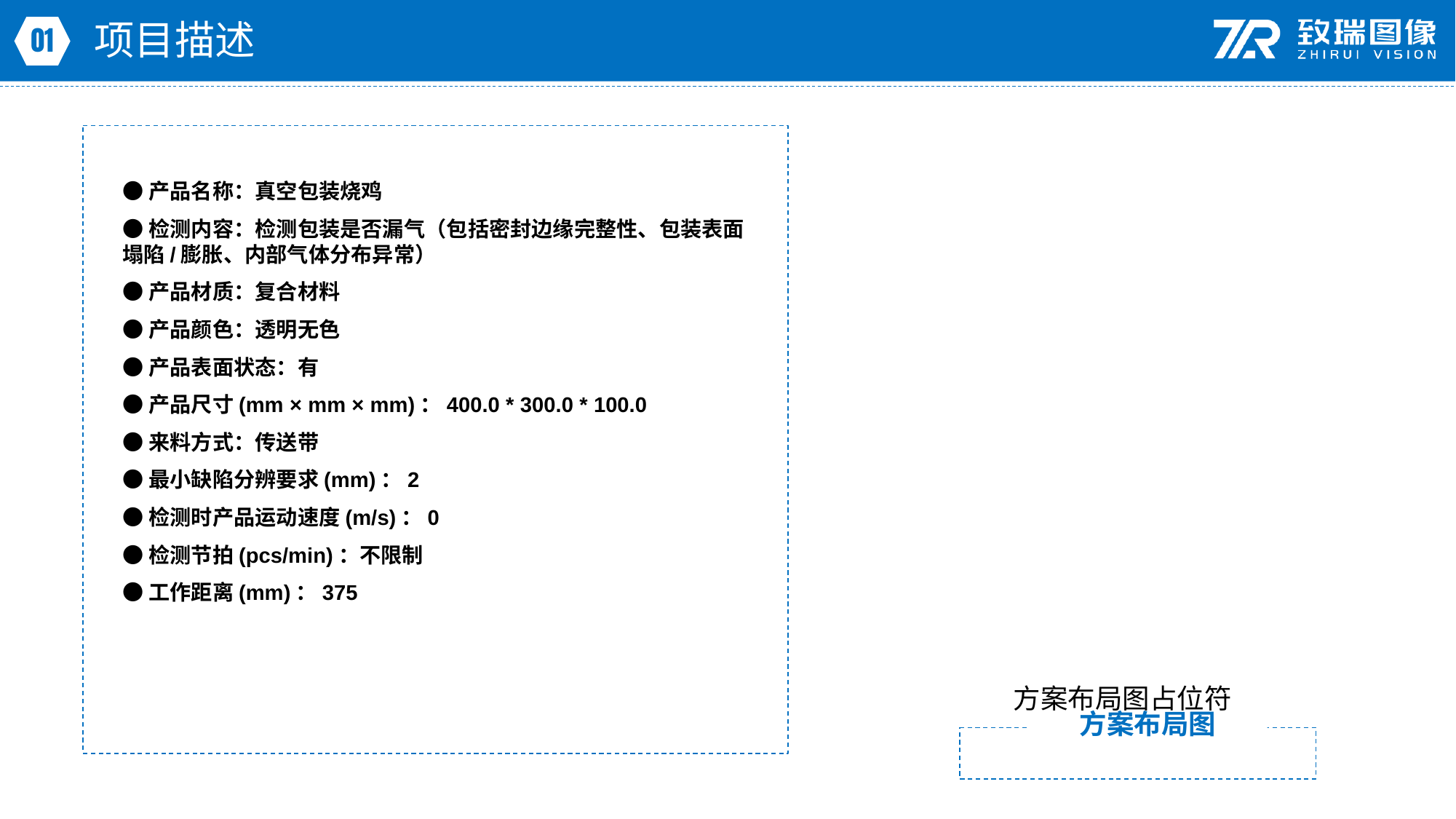

项目描述
01

●产品名称：真空包装烧鸡
●检测内容：检测包装是否漏气（包括密封边缘完整性、包装表面塌陷/膨胀、内部气体分布异常）
●产品材质：复合材料
●产品颜色：透明无色
●产品表面状态：有
●产品尺寸(mm × mm × mm)：400.0 * 300.0 * 100.0
●来料方式：传送带
●最小缺陷分辨要求(mm)：2
●检测时产品运动速度(m/s)：0
●检测节拍(pcs/min)：不限制
●工作距离(mm)：375
方案布局图占位符
方案布局图